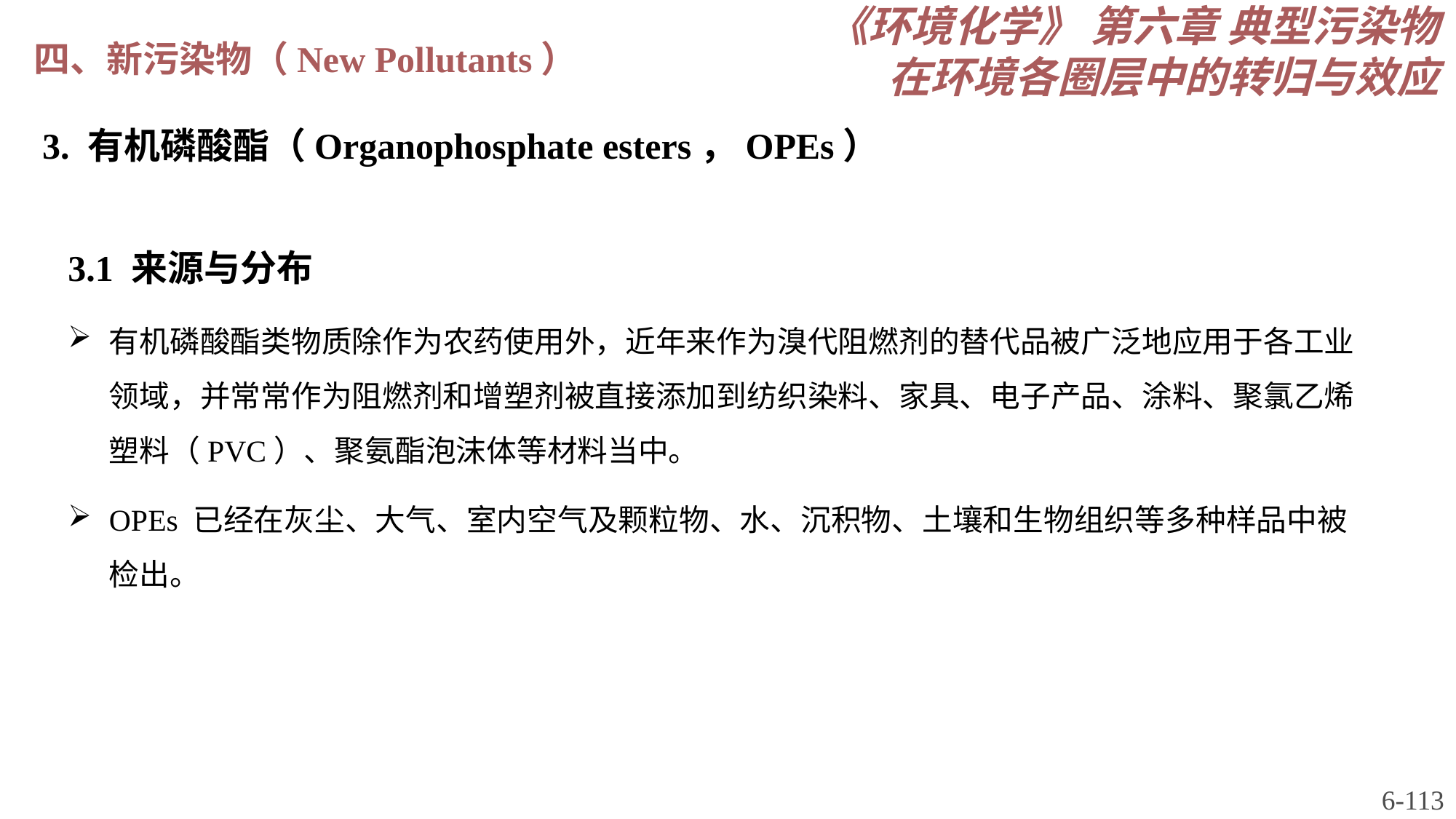

《环境化学》 第六章 典型污染物在环境各圈层中的转归与效应
四、新污染物（New Pollutants）
3. 有机磷酸酯（Organophosphate esters，OPEs）
3.1 来源与分布
有机磷酸酯类物质除作为农药使用外，近年来作为溴代阻燃剂的替代品被广泛地应用于各工业领域，并常常作为阻燃剂和增塑剂被直接添加到纺织染料、家具、电子产品、涂料、聚氯乙烯塑料（PVC）、聚氨酯泡沫体等材料当中。
OPEs 已经在灰尘、大气、室内空气及颗粒物、水、沉积物、土壤和生物组织等多种样品中被检出。
6-113